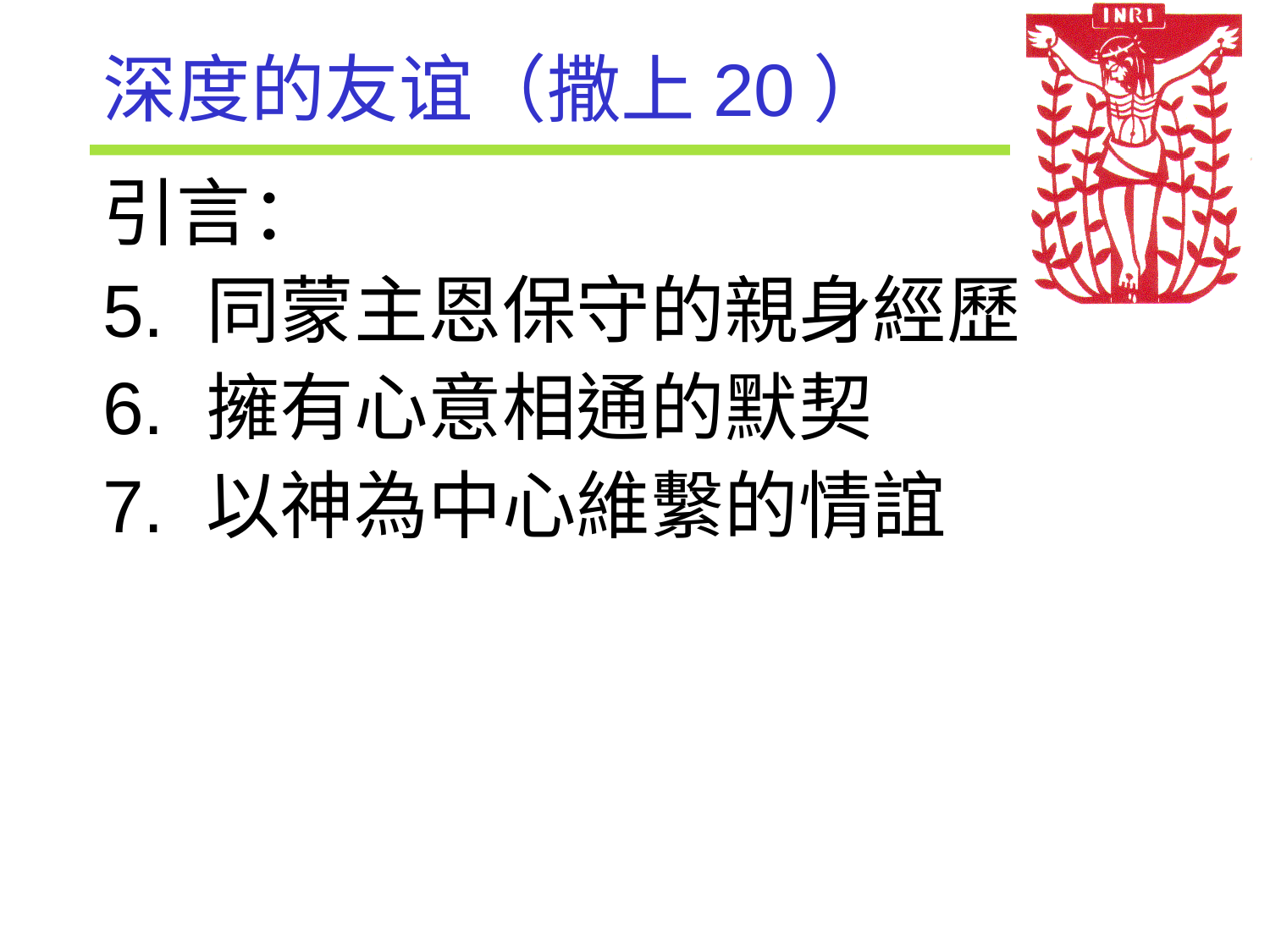

# 深度的友谊（撒上20）
引言：
同蒙主恩保守的親身經歷
擁有心意相通的默契
以神為中心維繫的情誼